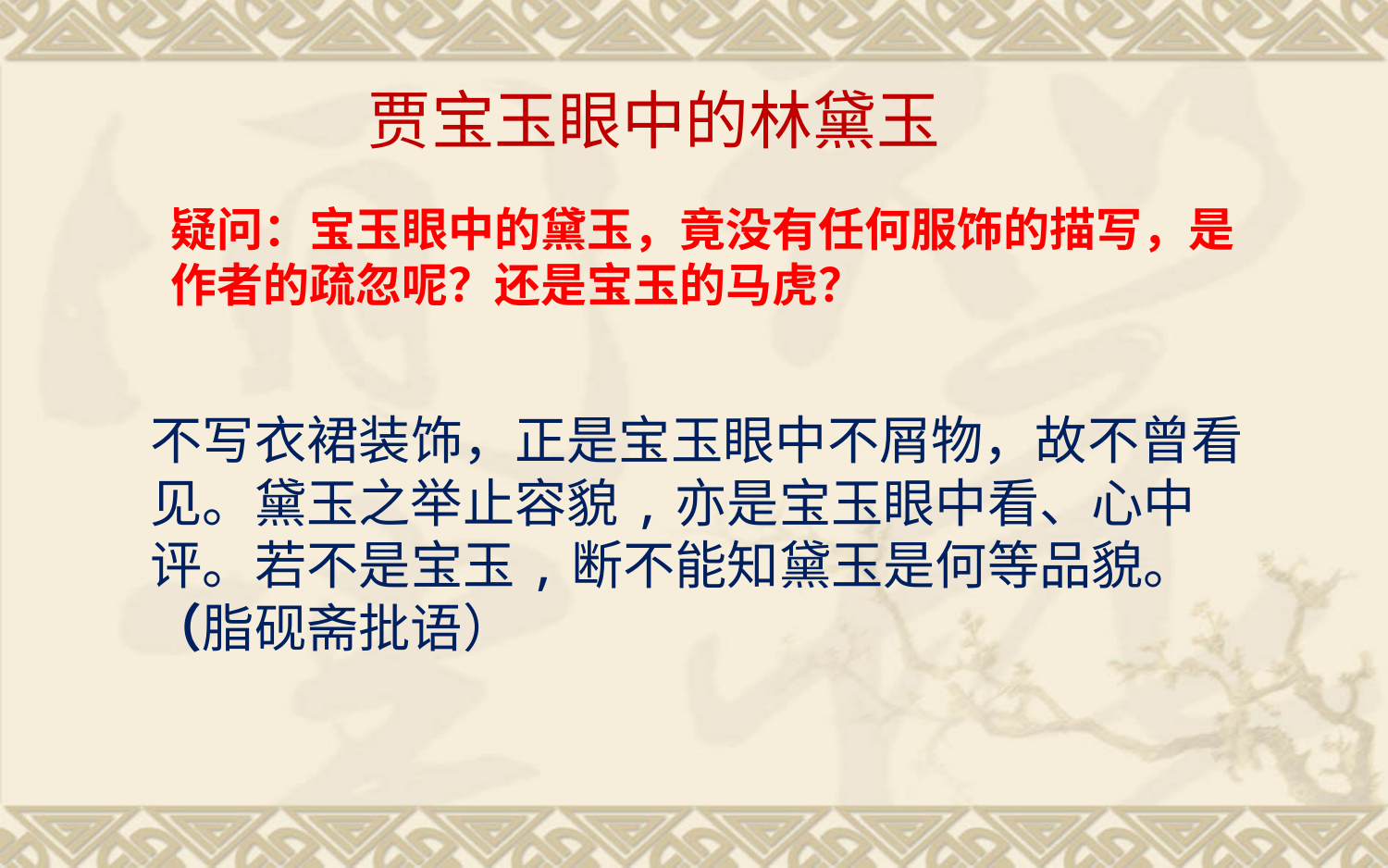

贾宝玉眼中的林黛玉
疑问：宝玉眼中的黛玉，竟没有任何服饰的描写，是作者的疏忽呢？还是宝玉的马虎？
不写衣裙装饰，正是宝玉眼中不屑物，故不曾看见。黛玉之举止容貌,亦是宝玉眼中看、心中评。若不是宝玉,断不能知黛玉是何等品貌。（脂砚斋批语）